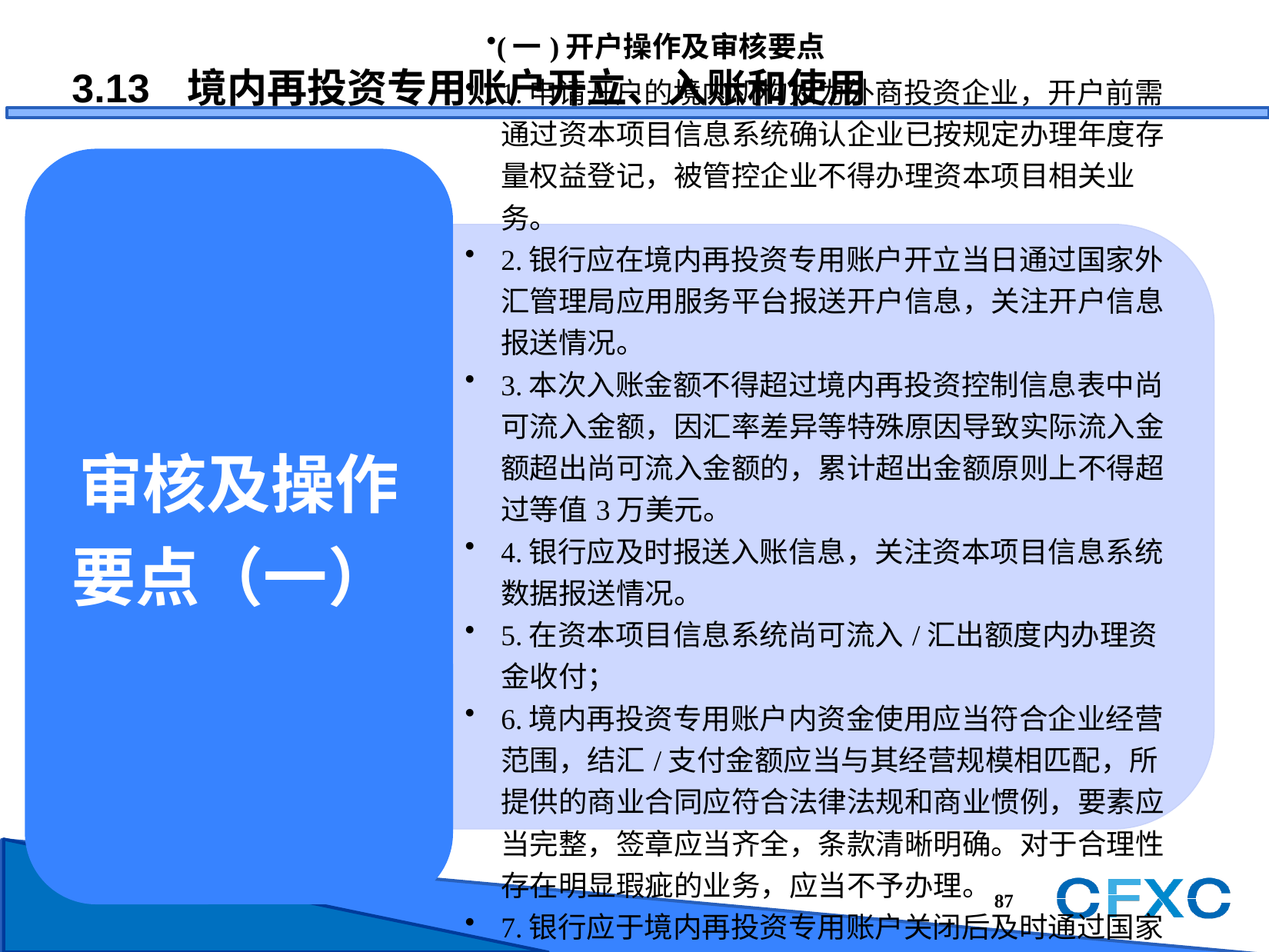

3.13	境内再投资专用账户开立、入账和使用
审核及操作要点（一）
(一)开户操作及审核要点
2.银行应在境内再投资专用账户开立当日通过国家外汇管理局应用服务平台报送开户信息，关注开户信息报送情况。
3.本次入账金额不得超过境内再投资控制信息表中尚可流入金额，因汇率差异等特殊原因导致实际流入金额超出尚可流入金额的，累计超出金额原则上不得超过等值3万美元。
4.银行应及时报送入账信息，关注资本项目信息系统数据报送情况。
5.在资本项目信息系统尚可流入/汇出额度内办理资金收付；
6.境内再投资专用账户内资金使用应当符合企业经营范围，结汇/支付金额应当与其经营规模相匹配，所提供的商业合同应符合法律法规和商业惯例，要素应当完整，签章应当齐全，条款清晰明确。对于合理性存在明显瑕疵的业务，应当不予办理。
87